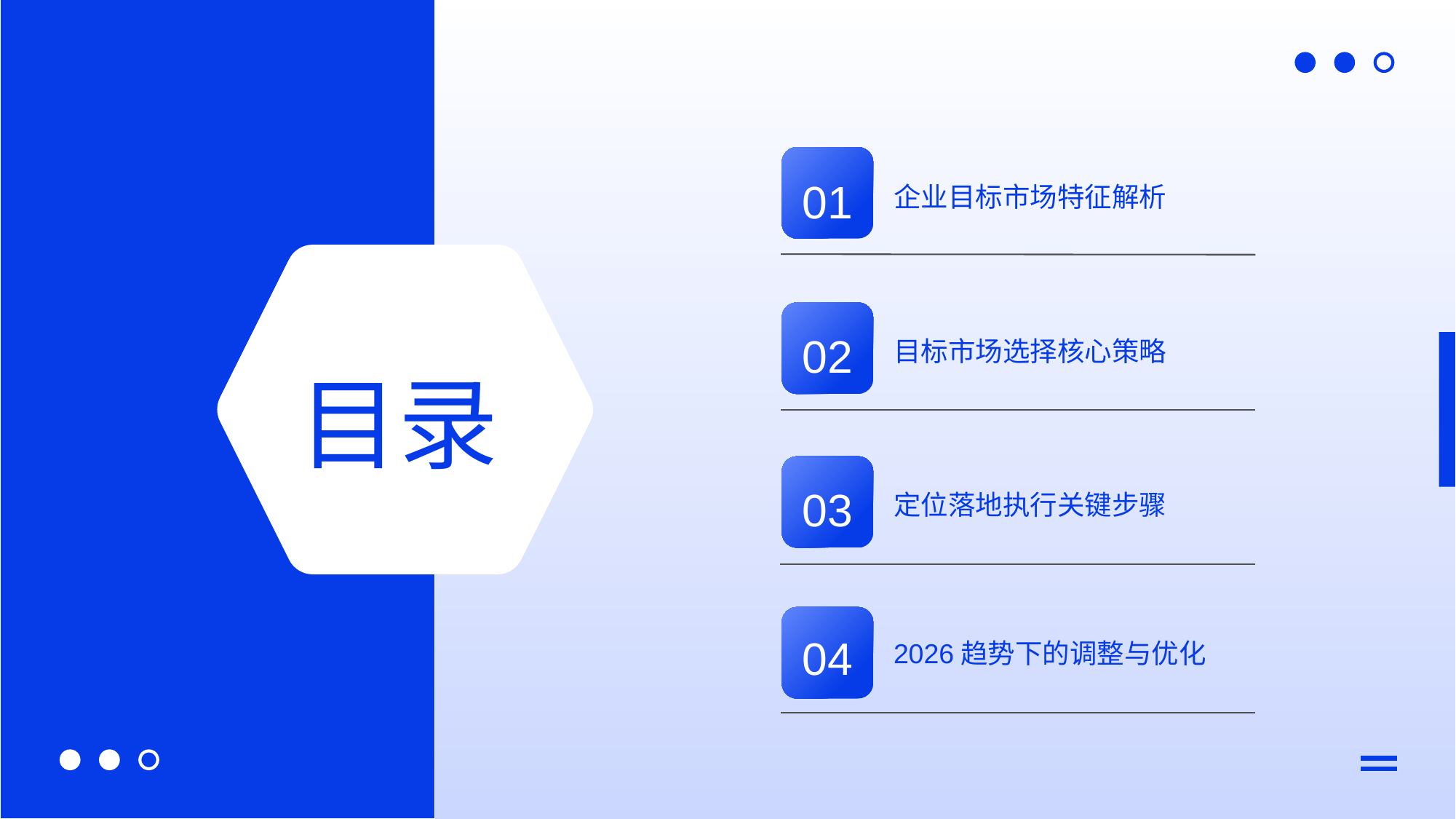

企业目标市场特征解析

01

目标市场选择核心策略

02

目录
定位落地执行关键步骤

03
2026趋势下的调整与优化

04